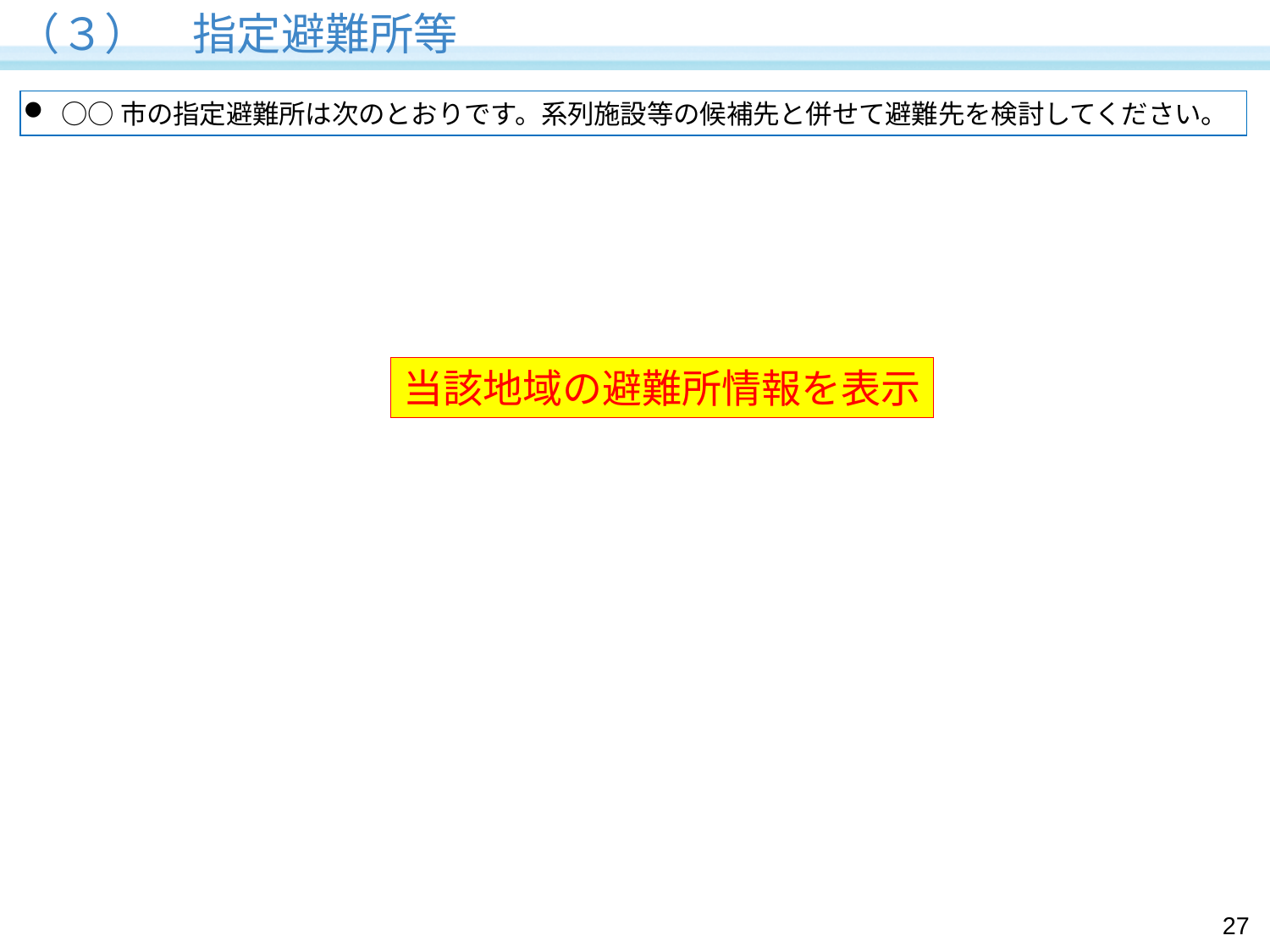

（３）　指定避難所等
○○市の指定避難所は次のとおりです。系列施設等の候補先と併せて避難先を検討してください。
当該地域の避難所情報を表示
27